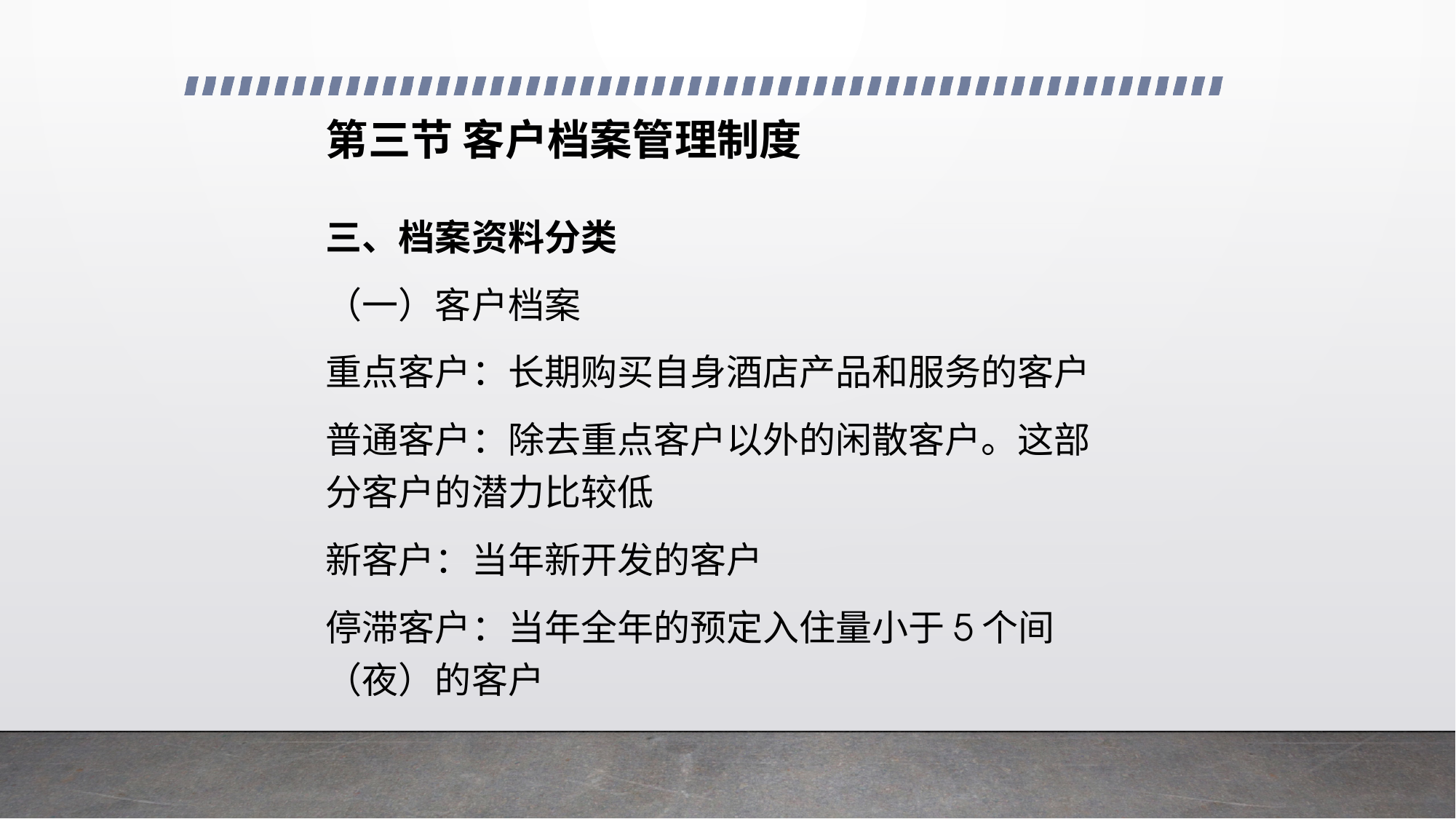

# 第三节 客户档案管理制度
三、档案资料分类
（一）客户档案
重点客户：长期购买自身酒店产品和服务的客户
普通客户：除去重点客户以外的闲散客户。这部分客户的潜力比较低
新客户：当年新开发的客户
停滞客户：当年全年的预定入住量小于5个间（夜）的客户